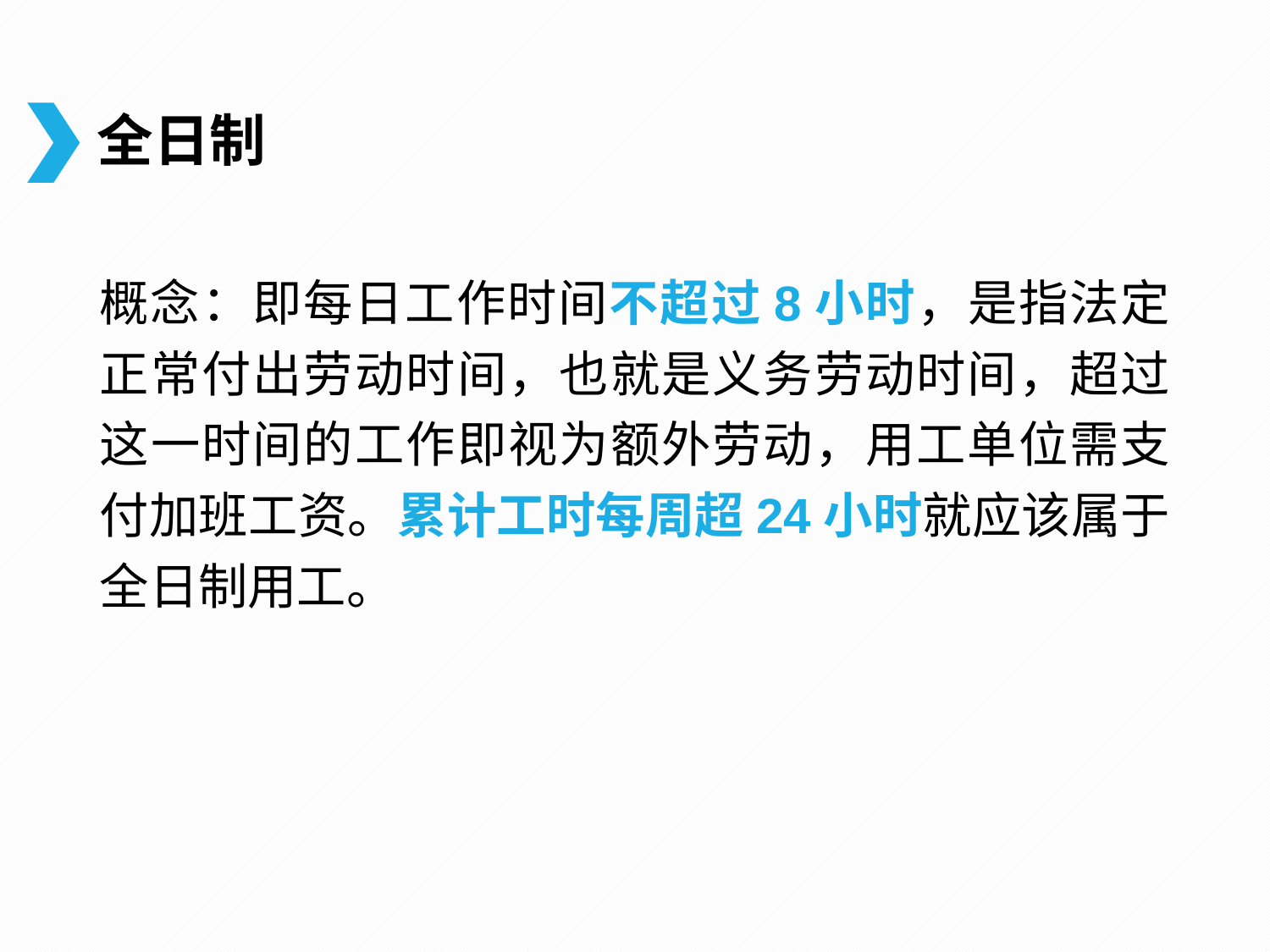

# 全日制
概念：即每日工作时间不超过8小时，是指法定正常付出劳动时间，也就是义务劳动时间，超过这一时间的工作即视为额外劳动，用工单位需支付加班工资。累计工时每周超24小时就应该属于全日制用工。
9